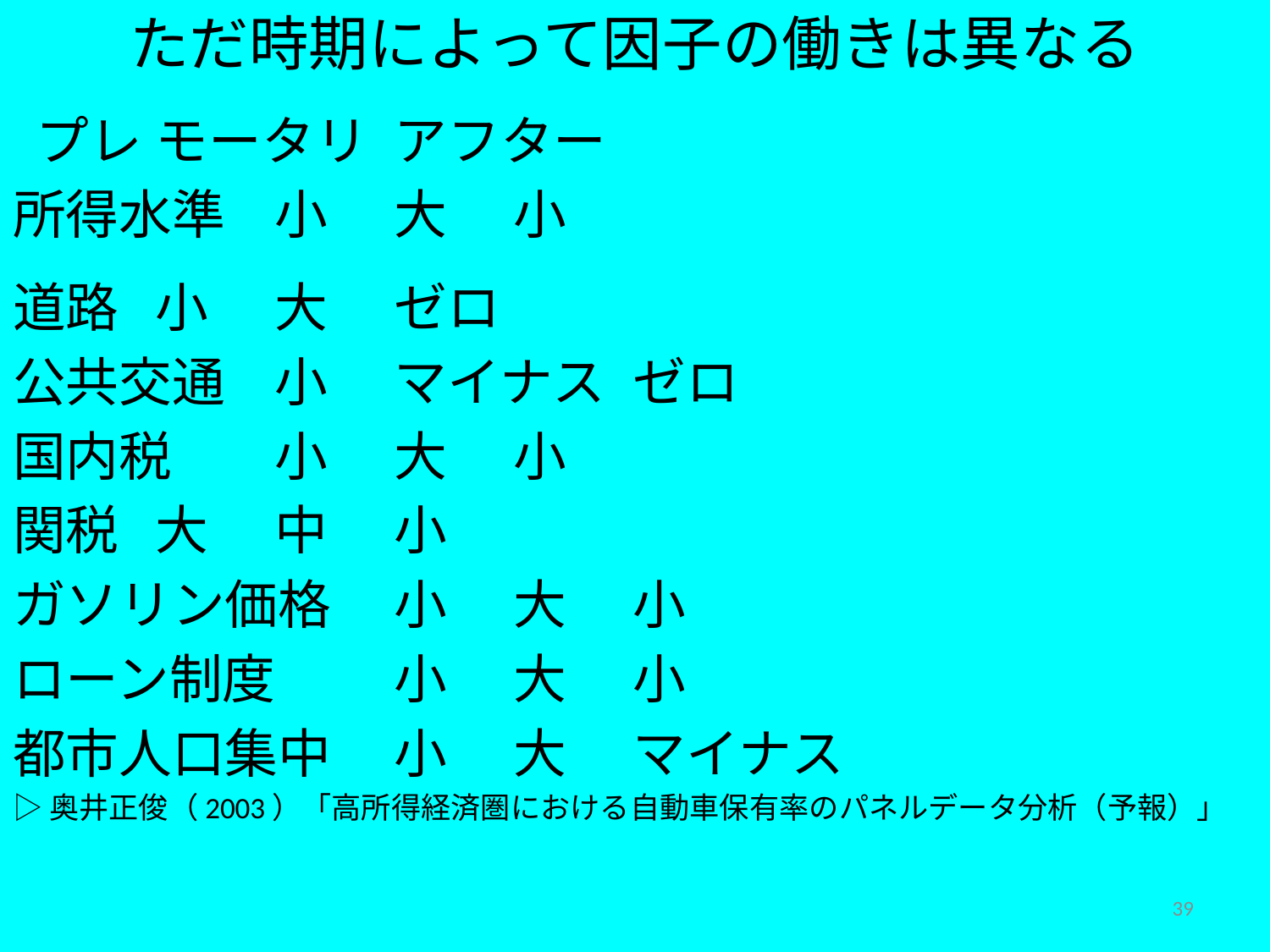

ただ時期によって因子の働きは異なる

				プレ		モータリ		アフター
所得水準		小		大			小

道路			小		大			ゼロ
公共交通		小		マイナス		ゼロ
国内税		小		大			小
関税			大		中			小
ガソリン価格	小		大			小
ローン制度	小		大			小
都市人口集中	小		大			マイナス
▷奥井正俊（2003）「高所得経済圏における自動車保有率のパネルデータ分析（予報）」

39